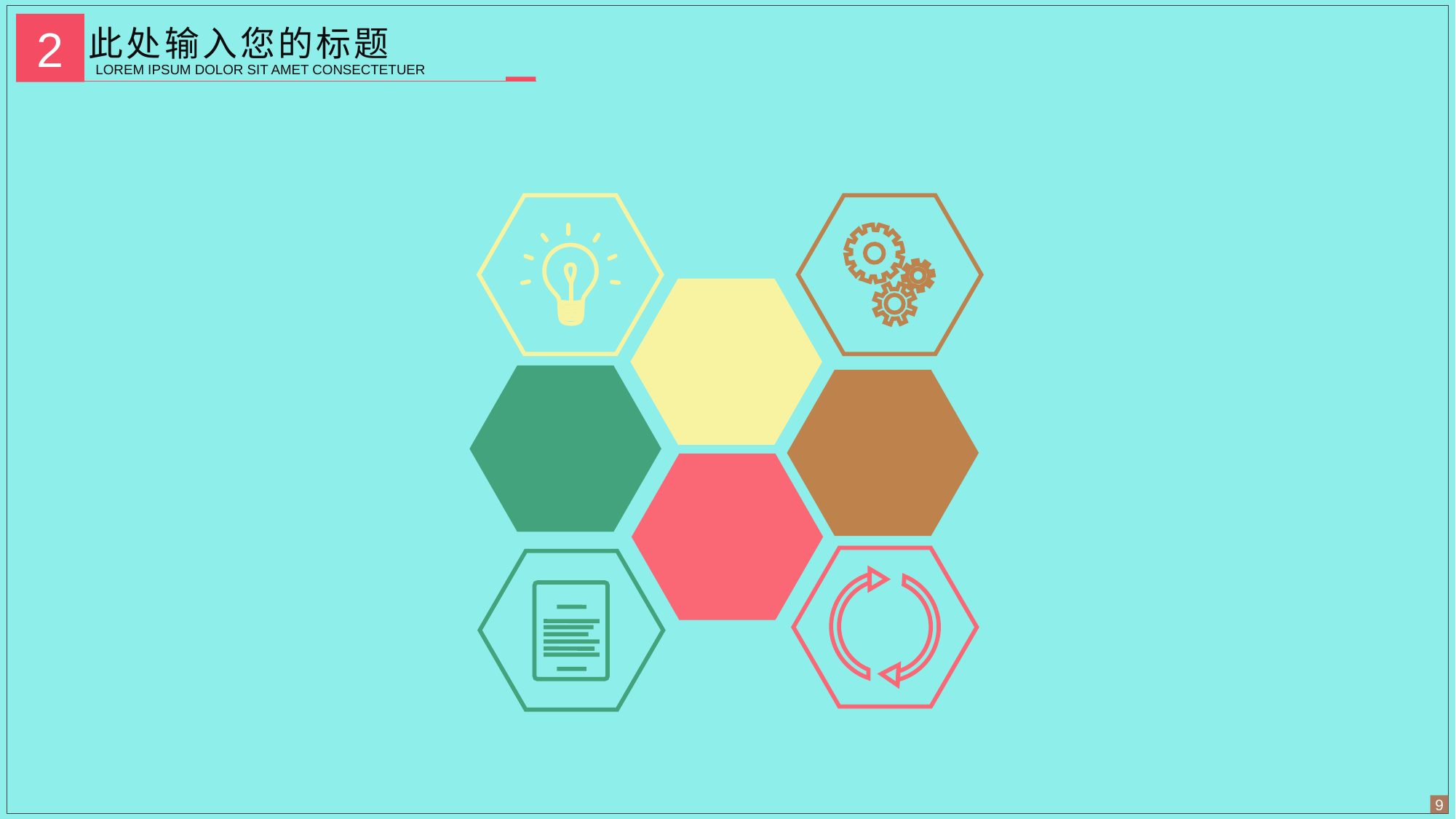

此处输入您的标题
2
LOREM IPSUM DOLOR SIT AMET CONSECTETUER

9